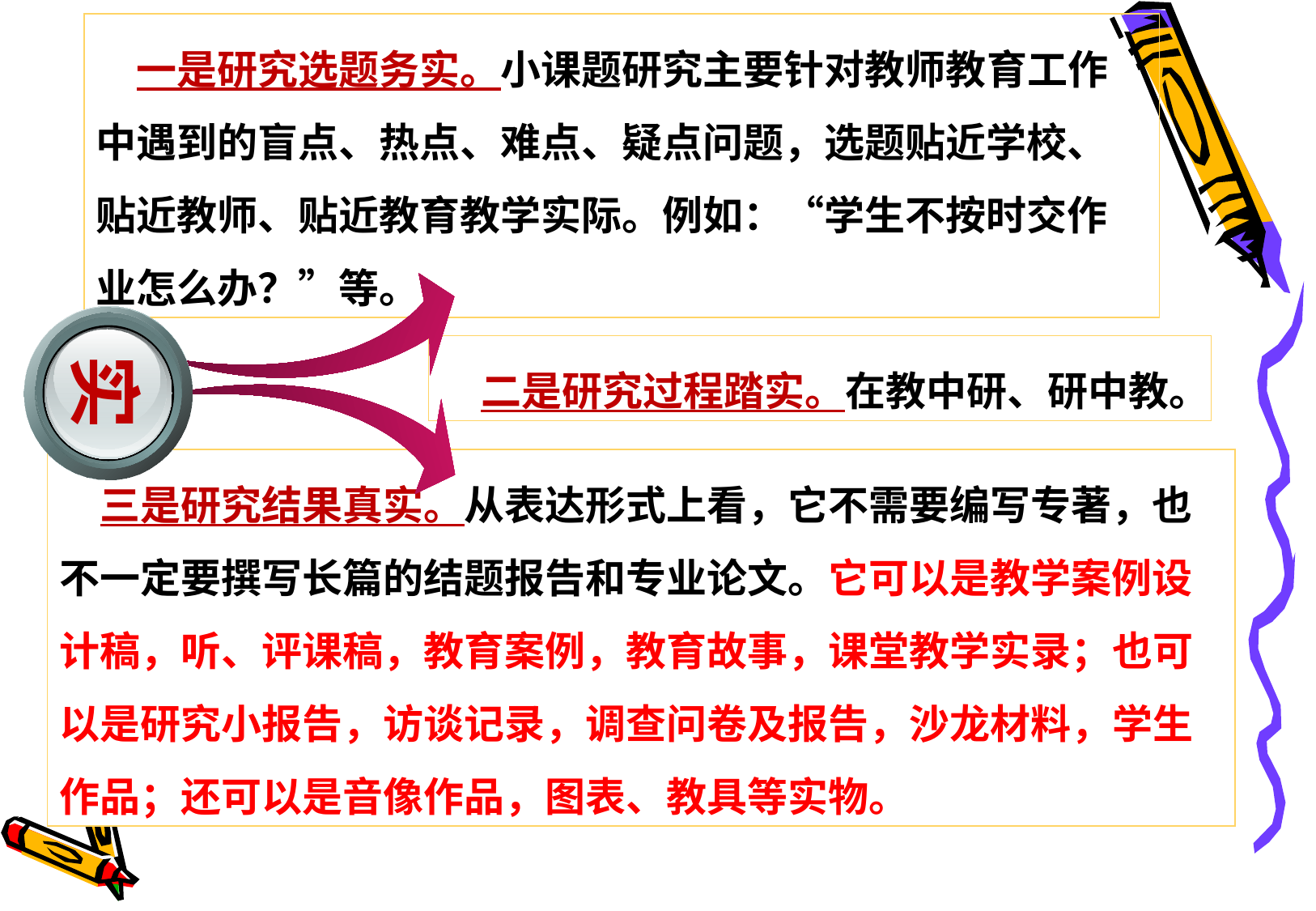

一是研究选题务实。小课题研究主要针对教师教育工作中遇到的盲点、热点、难点、疑点问题，选题贴近学校、贴近教师、贴近教育教学实际。例如：“学生不按时交作业怎么办？”等。

实
二是研究过程踏实。在教中研、研中教。
三是研究结果真实。从表达形式上看，它不需要编写专著，也不一定要撰写长篇的结题报告和专业论文。它可以是教学案例设计稿，听、评课稿，教育案例，教育故事，课堂教学实录；也可以是研究小报告，访谈记录，调查问卷及报告，沙龙材料，学生作品；还可以是音像作品，图表、教具等实物。